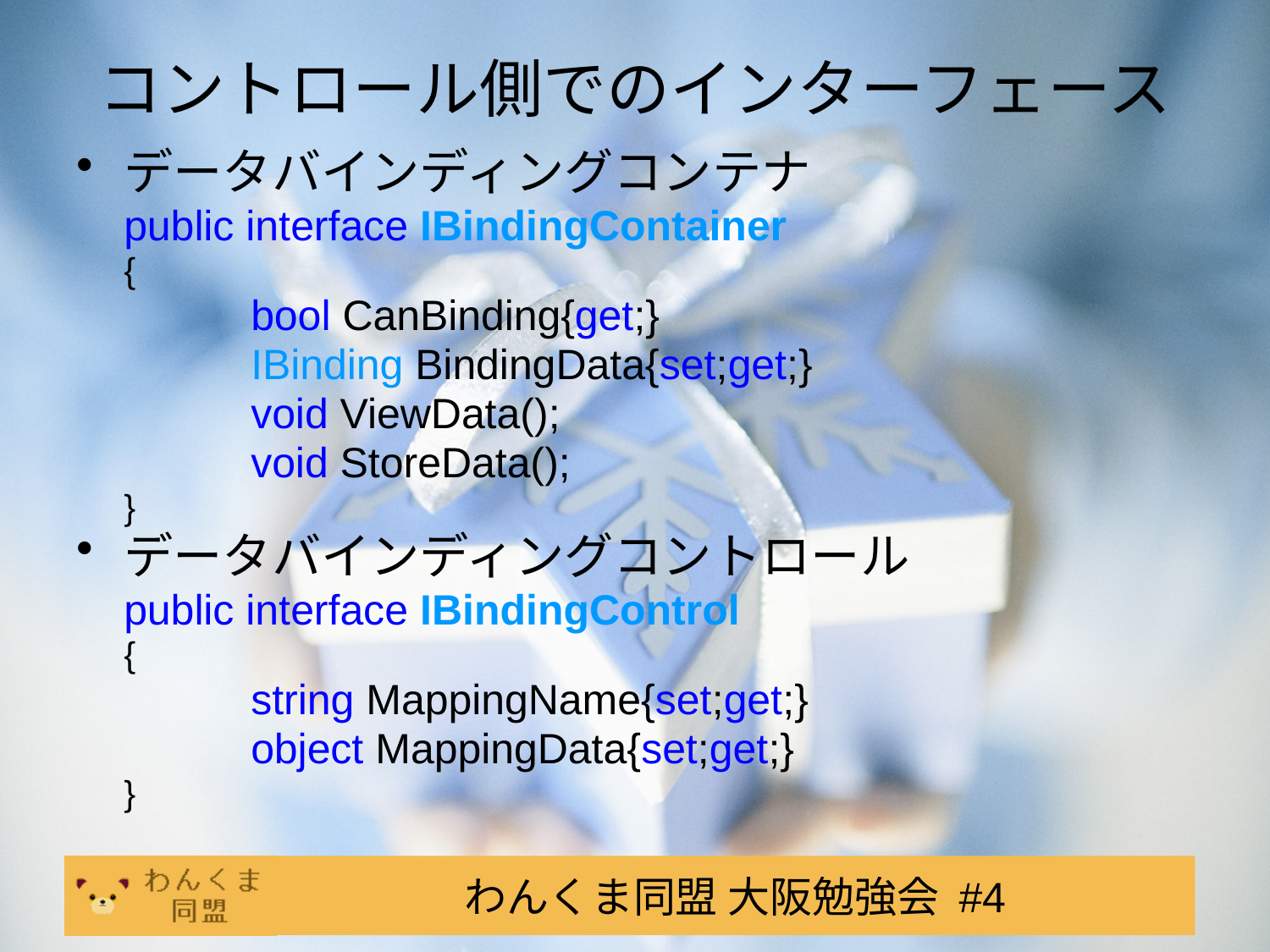

# コントロール側でのインターフェース
データバインディングコンテナ
	public interface IBindingContainer
	{
		bool CanBinding{get;}
		IBinding BindingData{set;get;}
		void ViewData();
		void StoreData();
	}
データバインディングコントロール
	public interface IBindingControl
	{
		string MappingName{set;get;}
		object MappingData{set;get;}
	}